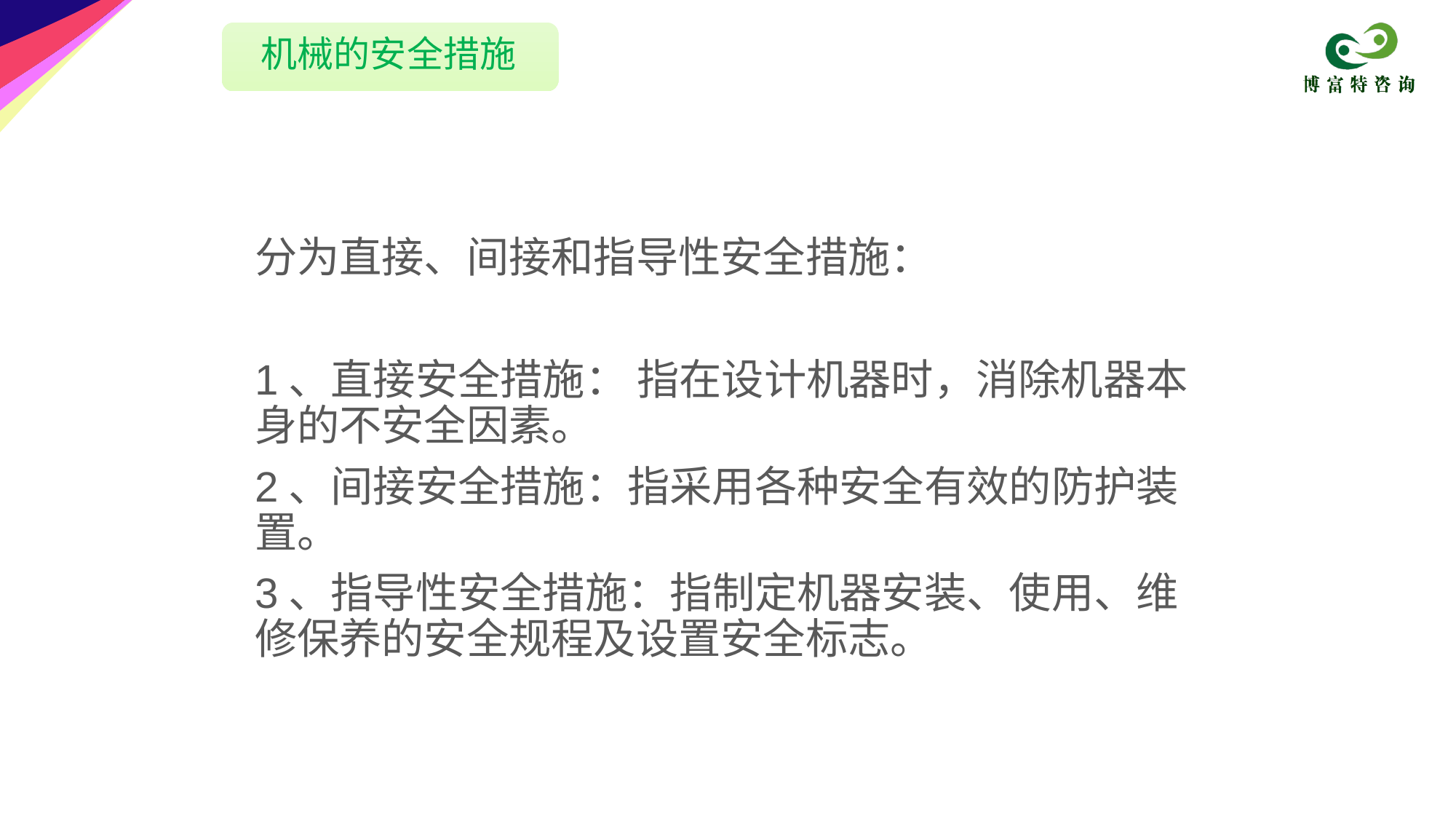

机械的安全措施
分为直接、间接和指导性安全措施：

1、直接安全措施： 指在设计机器时，消除机器本身的不安全因素。
2、间接安全措施：指采用各种安全有效的防护装置。
3、指导性安全措施：指制定机器安装、使用、维修保养的安全规程及设置安全标志。